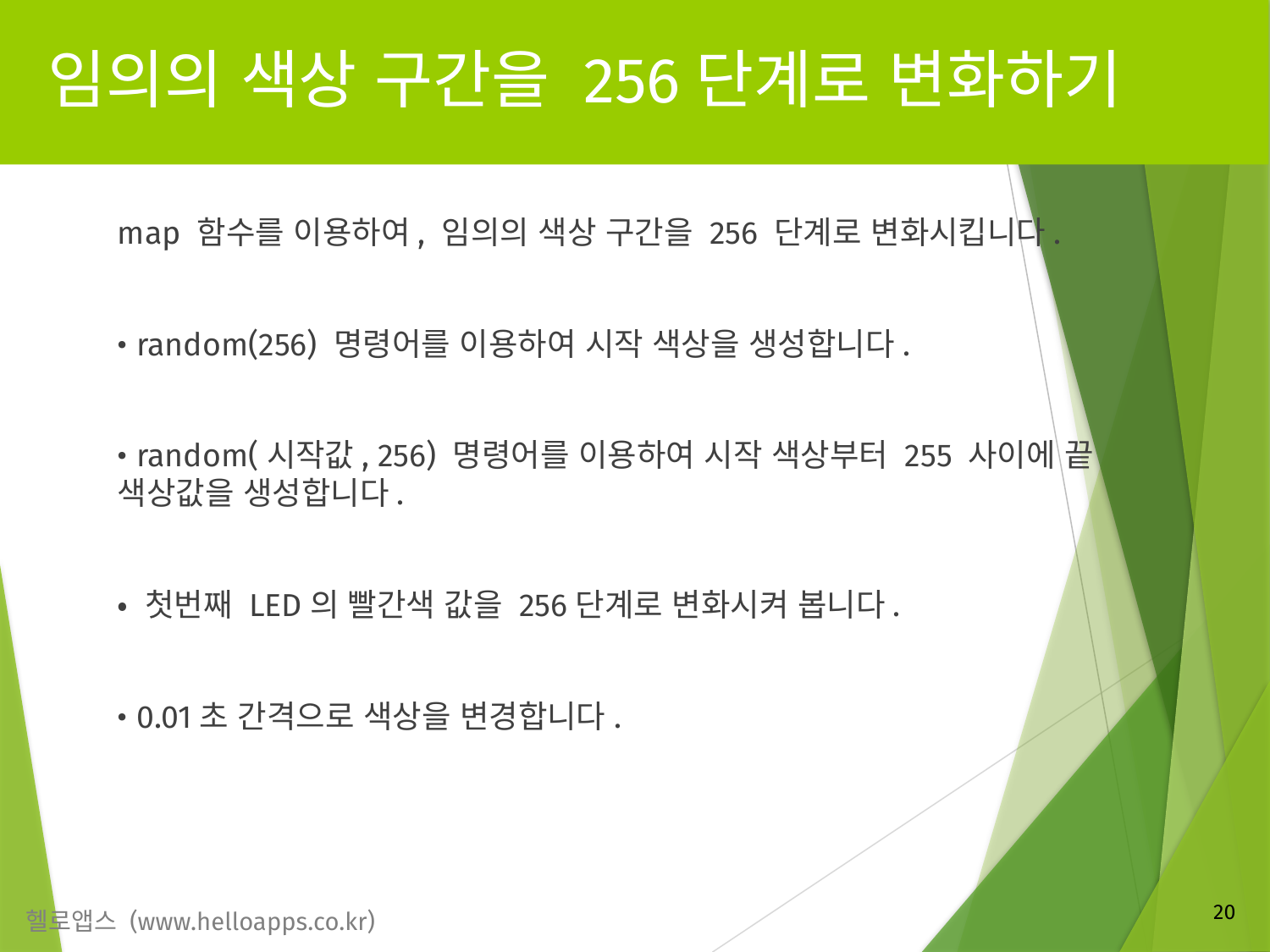

# 임의의 색상 구간을 256단계로 변화하기
map 함수를 이용하여, 임의의 색상 구간을 256 단계로 변화시킵니다.

• random(256) 명령어를 이용하여 시작 색상을 생성합니다.

• random(시작값, 256) 명령어를 이용하여 시작 색상부터 255 사이에 끝 색상값을 생성합니다.

• 첫번째 LED의 빨간색 값을 256단계로 변화시켜 봅니다.

• 0.01초 간격으로 색상을 변경합니다.
20